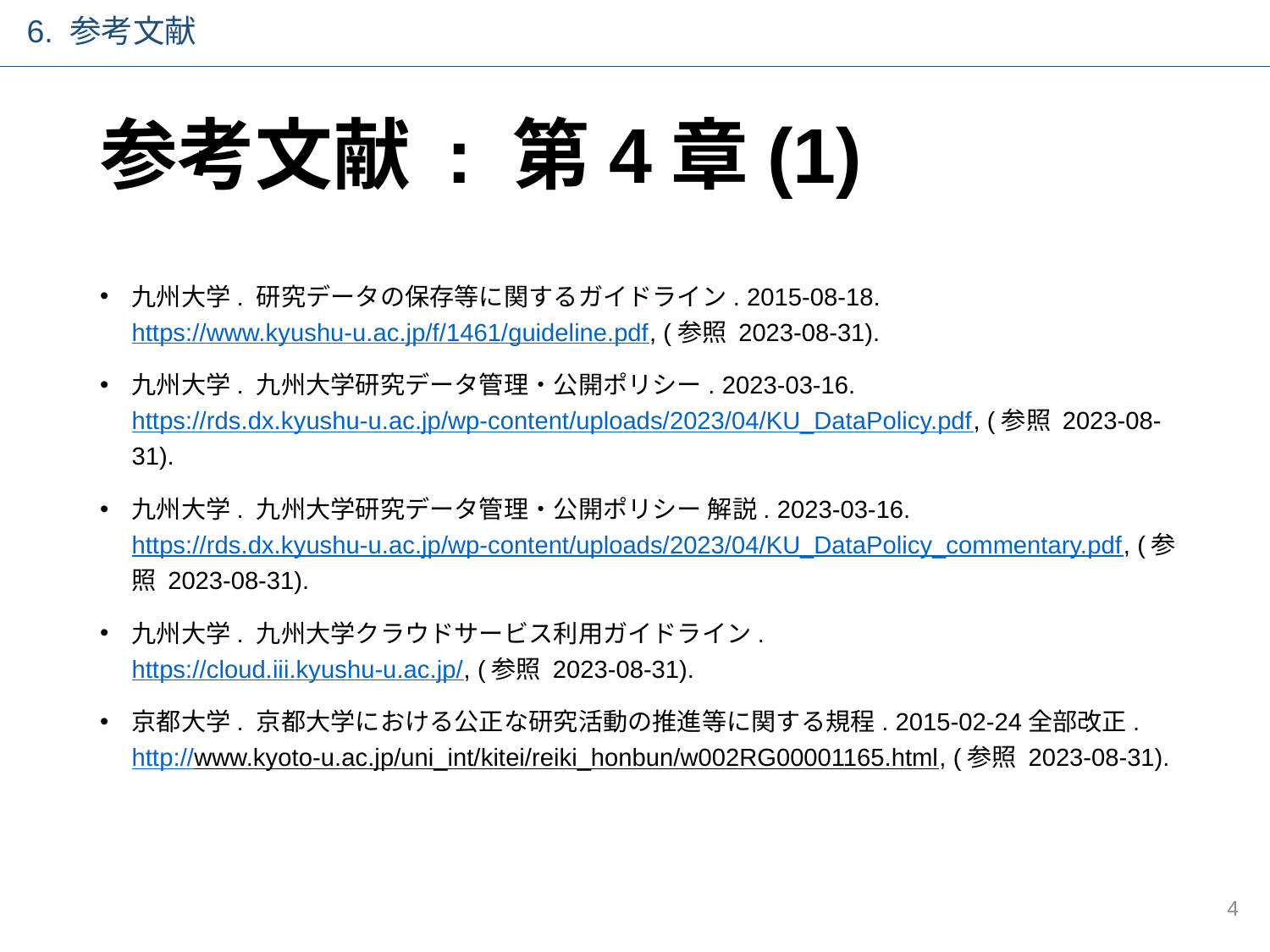

6. 参考文献
# 参考文献 : 第4章(1)
九州大学. 研究データの保存等に関するガイドライン. 2015-08-18.
https://www.kyushu-u.ac.jp/f/1461/guideline.pdf, (参照 2023-08-31).
九州大学. 九州大学研究データ管理・公開ポリシー. 2023-03-16.
https://rds.dx.kyushu-u.ac.jp/wp-content/uploads/2023/04/KU_DataPolicy.pdf, (参照 2023-08-31).
九州大学. 九州大学研究データ管理・公開ポリシー 解説. 2023-03-16.
https://rds.dx.kyushu-u.ac.jp/wp-content/uploads/2023/04/KU_DataPolicy_commentary.pdf, (参照 2023-08-31).
九州大学. 九州大学クラウドサービス利用ガイドライン.
https://cloud.iii.kyushu-u.ac.jp/, (参照 2023-08-31).
京都大学. 京都大学における公正な研究活動の推進等に関する規程. 2015-02-24全部改正. http://www.kyoto-u.ac.jp/uni_int/kitei/reiki_honbun/w002RG00001165.html, (参照 2023-08-31).
4